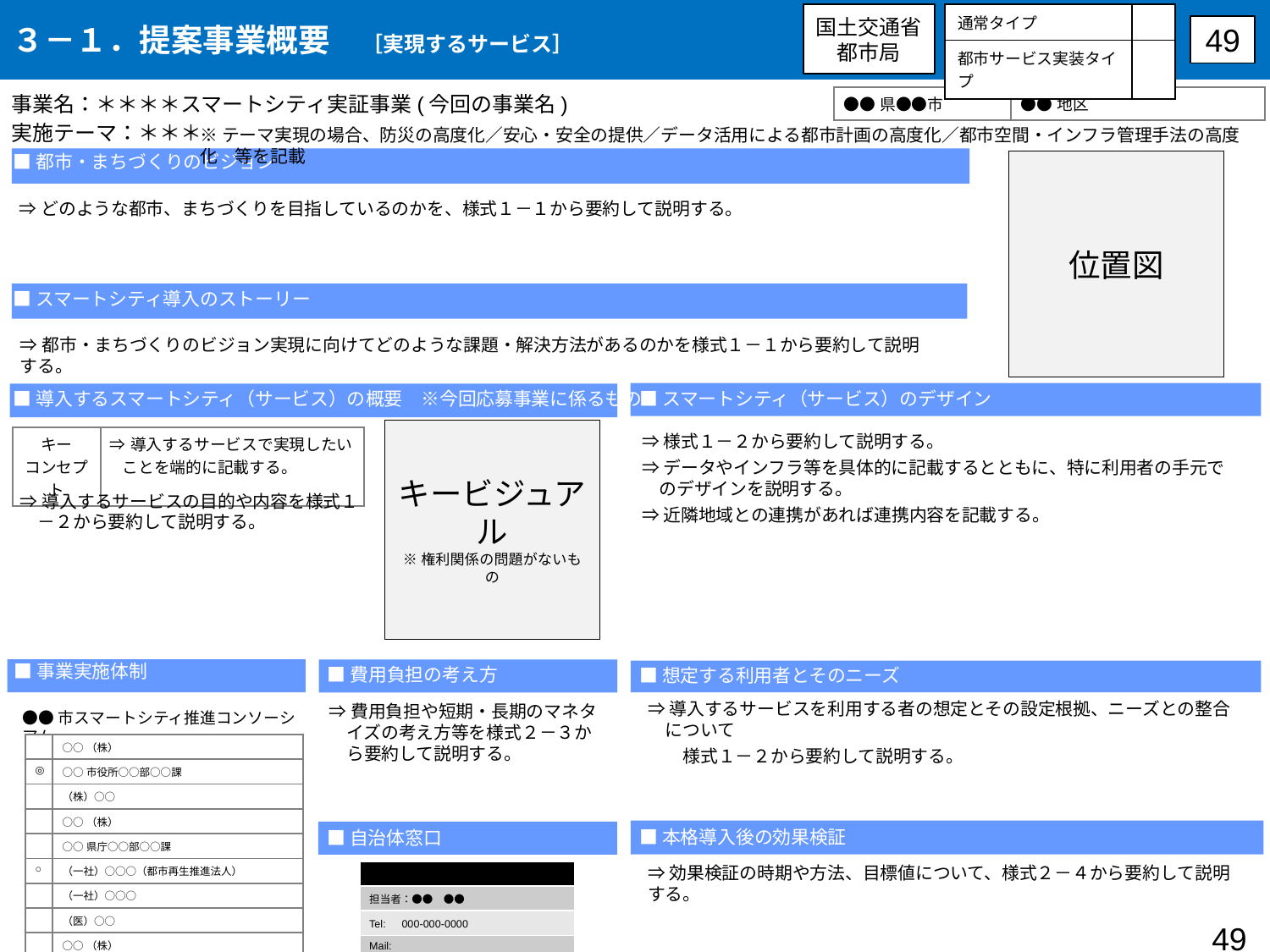

３－１．提案事業概要　［実現するサービス］
国土交通省
都市局
| 通常タイプ |  |
| --- | --- |
| 都市サービス実装タイプ |  |
49
事業名：＊＊＊＊スマートシティ実証事業(今回の事業名)
実施テーマ：＊＊＊
| ●●県●●市 | ●●地区 |
| --- | --- |
※テーマ実現の場合、防災の高度化／安心・安全の提供／データ活用による都市計画の高度化／都市空間・インフラ管理手法の高度化　等を記載
■都市・まちづくりのビジョン

位置図
⇒どのような都市、まちづくりを目指しているのかを、様式１－１から要約して説明する。
■スマートシティ導入のストーリー

⇒都市・まちづくりのビジョン実現に向けてどのような課題・解決方法があるのかを様式１－１から要約して説明する。
■導入するスマートシティ（サービス）の概要　※今回応募事業に係るもの

■スマートシティ（サービス）のデザイン

キービジュアル
※権利関係の問題がないもの
⇒様式１－２から要約して説明する。
⇒データやインフラ等を具体的に記載するとともに、特に利用者の手元でのデザインを説明する。
⇒近隣地域との連携があれば連携内容を記載する。

| キー コンセプト | ⇒導入するサービスで実現したいことを端的に記載する。 |
| --- | --- |
⇒導入するサービスの目的や内容を様式１－２から要約して説明する。
■事業実施体制
■費用負担の考え方

■想定する利用者とそのニーズ
⇒導入するサービスを利用する者の想定とその設定根拠、ニーズとの整合について
　　様式１－２から要約して説明する。
⇒費用負担や短期・長期のマネタイズの考え方等を様式２－３から要約して説明する。
●●市スマートシティ推進コンソーシアム

|  | ○○（株） |
| --- | --- |
| ◎ | ○○市役所○○部○○課 |
|  | （株）○○ |
|  | ○○（株） |
|  | ○○県庁○○部○○課 |
| ○ | （一社）○○○（都市再生推進法人） |
|  | （一社）○○○ |
|  | （医）○○ |
|  | ○○（株） |
■本格導入後の効果検証

■自治体窓口

⇒効果検証の時期や方法、目標値について、様式２－４から要約して説明する。
| ●●市役所●●部●●課 |
| --- |
| 担当者：●●　●● |
| Tel:　000-000-0000 |
| Mail: |
49